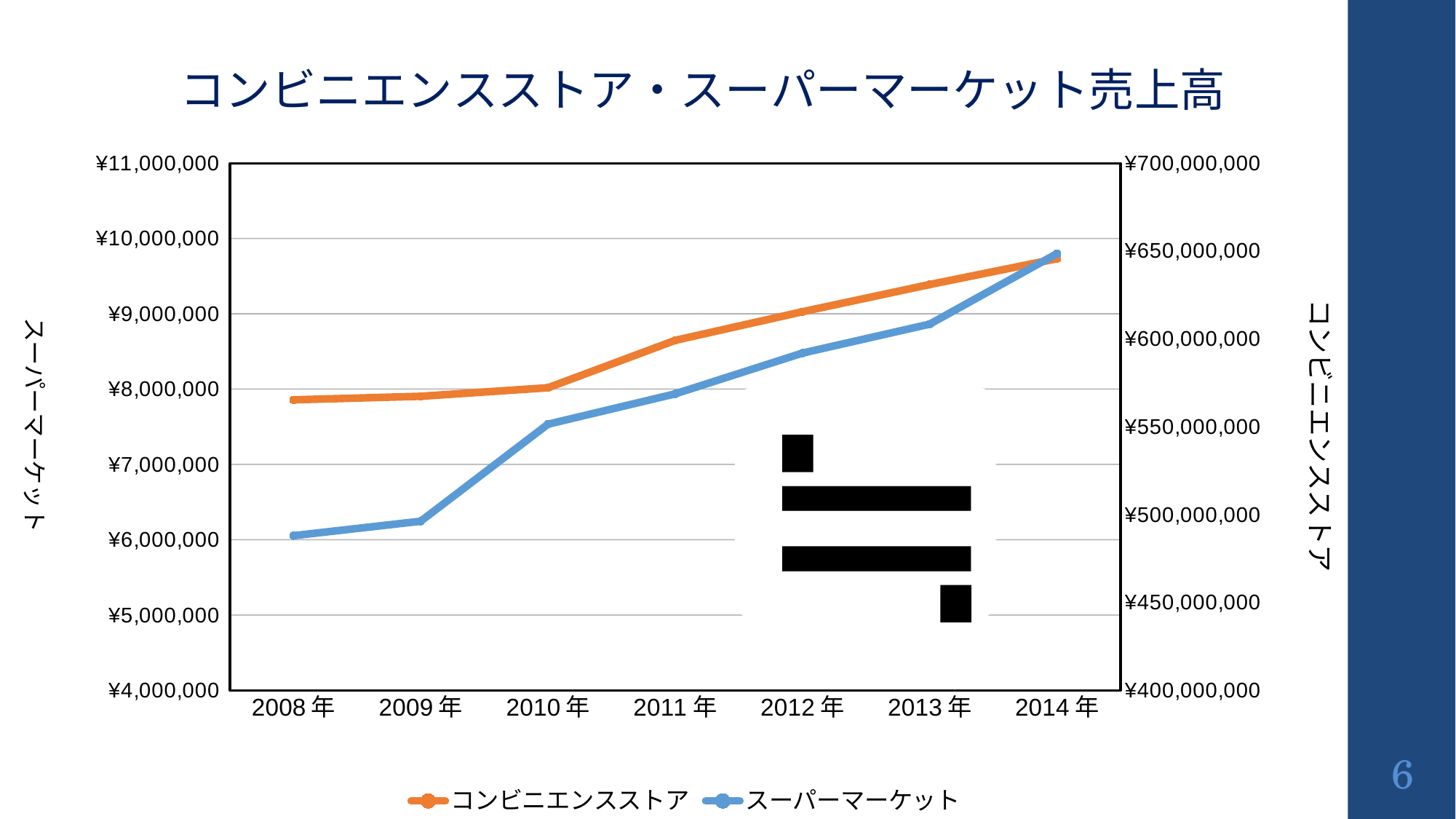

### Chart: コンビニエンスストア・スーパーマーケット売上高

| Category | コンビニエンスストア | スーパーマーケット |
|---|---|---|
| 2008年 | 7857071.0 | 487979426.0 |
| 2009年 | 7904194.0 | 496201570.0 |
| 2010年 | 8017531.0 | 551416256.0 |
| 2011年 | 8646927.0 | 568705237.0 |
| 2012年 | 9027205.0 | 591895810.0 |
| 2013年 | 9388399.0 | 608397548.0 |
| 2014年 | 9730905.0 | 648491385.0 |
≒
6